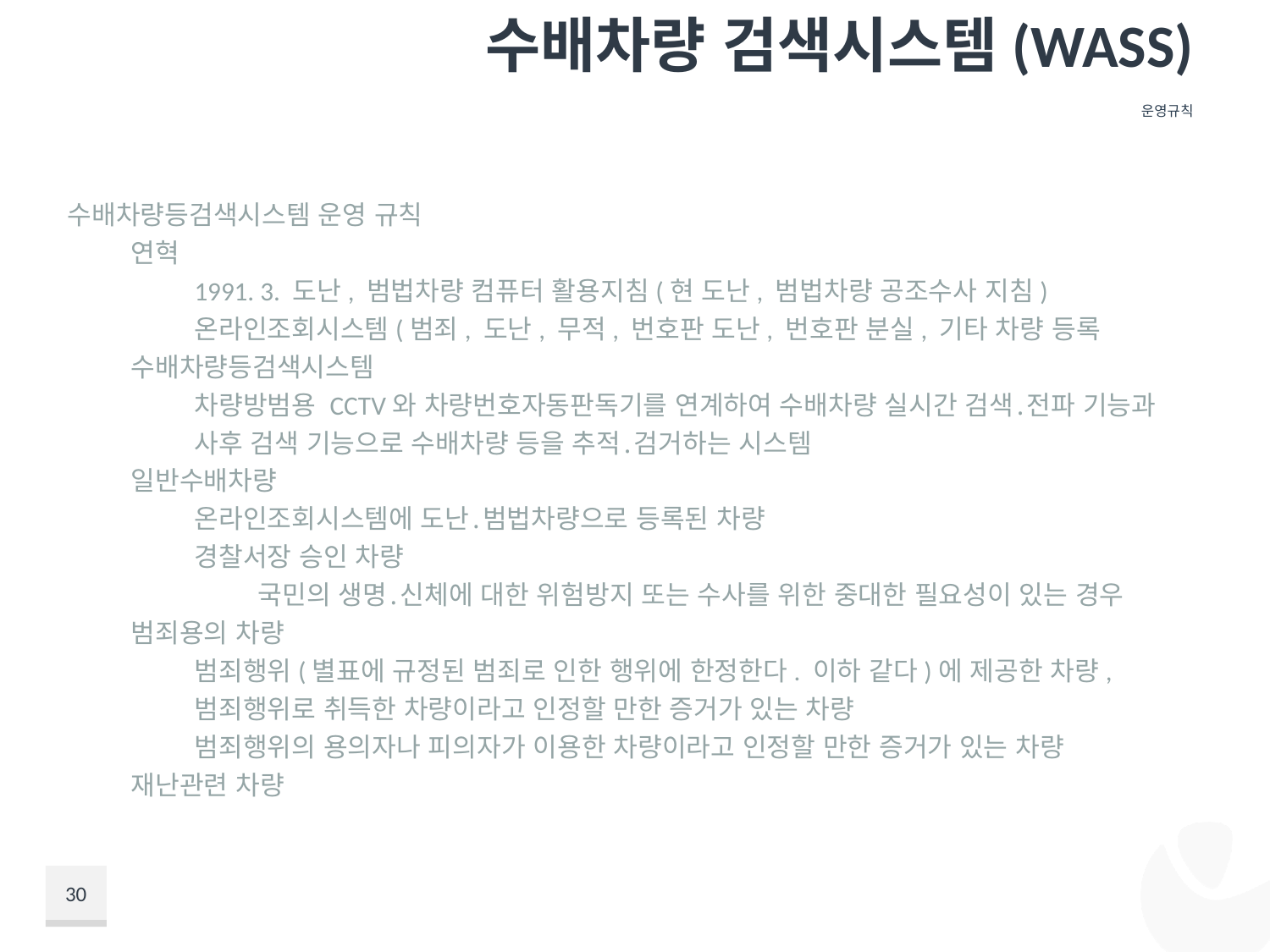

# 수배차량 검색시스템(WASS)

운영규칙
수배차량등검색시스템 운영 규칙
연혁
1991. 3. 도난, 범법차량 컴퓨터 활용지침(현 도난, 범법차량 공조수사 지침)
온라인조회시스템(범죄, 도난, 무적, 번호판 도난, 번호판 분실, 기타 차량 등록
수배차량등검색시스템
차량방범용 CCTV와 차량번호자동판독기를 연계하여 수배차량 실시간 검색․전파 기능과 사후 검색 기능으로 수배차량 등을 추적․검거하는 시스템
일반수배차량
온라인조회시스템에 도난․범법차량으로 등록된 차량
경찰서장 승인 차량
국민의 생명․신체에 대한 위험방지 또는 수사를 위한 중대한 필요성이 있는 경우
범죄용의 차량
범죄행위(별표에 규정된 범죄로 인한 행위에 한정한다. 이하 같다)에 제공한 차량, 범죄행위로 취득한 차량이라고 인정할 만한 증거가 있는 차량
범죄행위의 용의자나 피의자가 이용한 차량이라고 인정할 만한 증거가 있는 차량
재난관련 차량
30